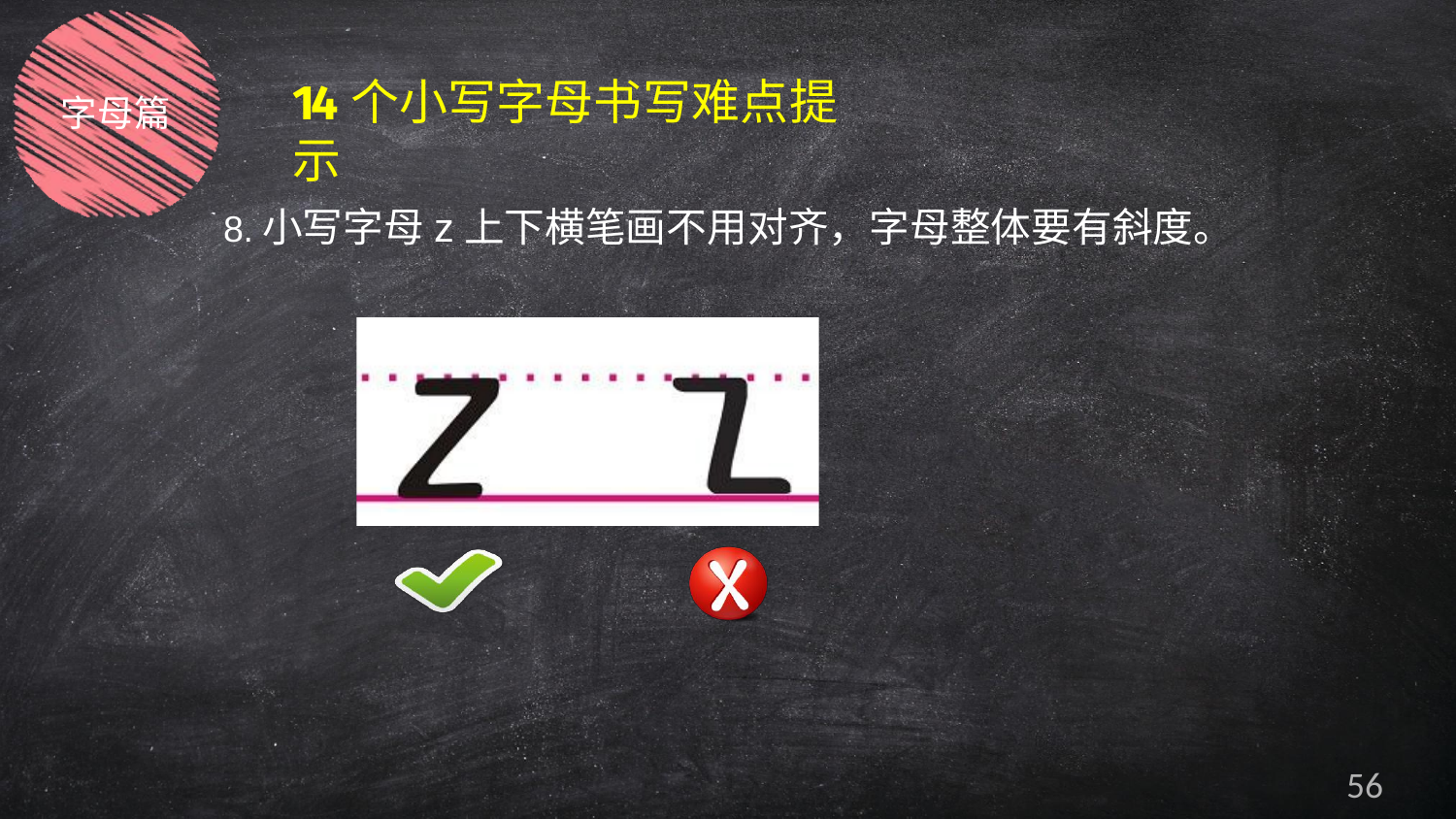

14个小写字母书写难点提示
字母篇
8.小写字母z上下横笔画不用对齐，字母整体要有斜度。

56